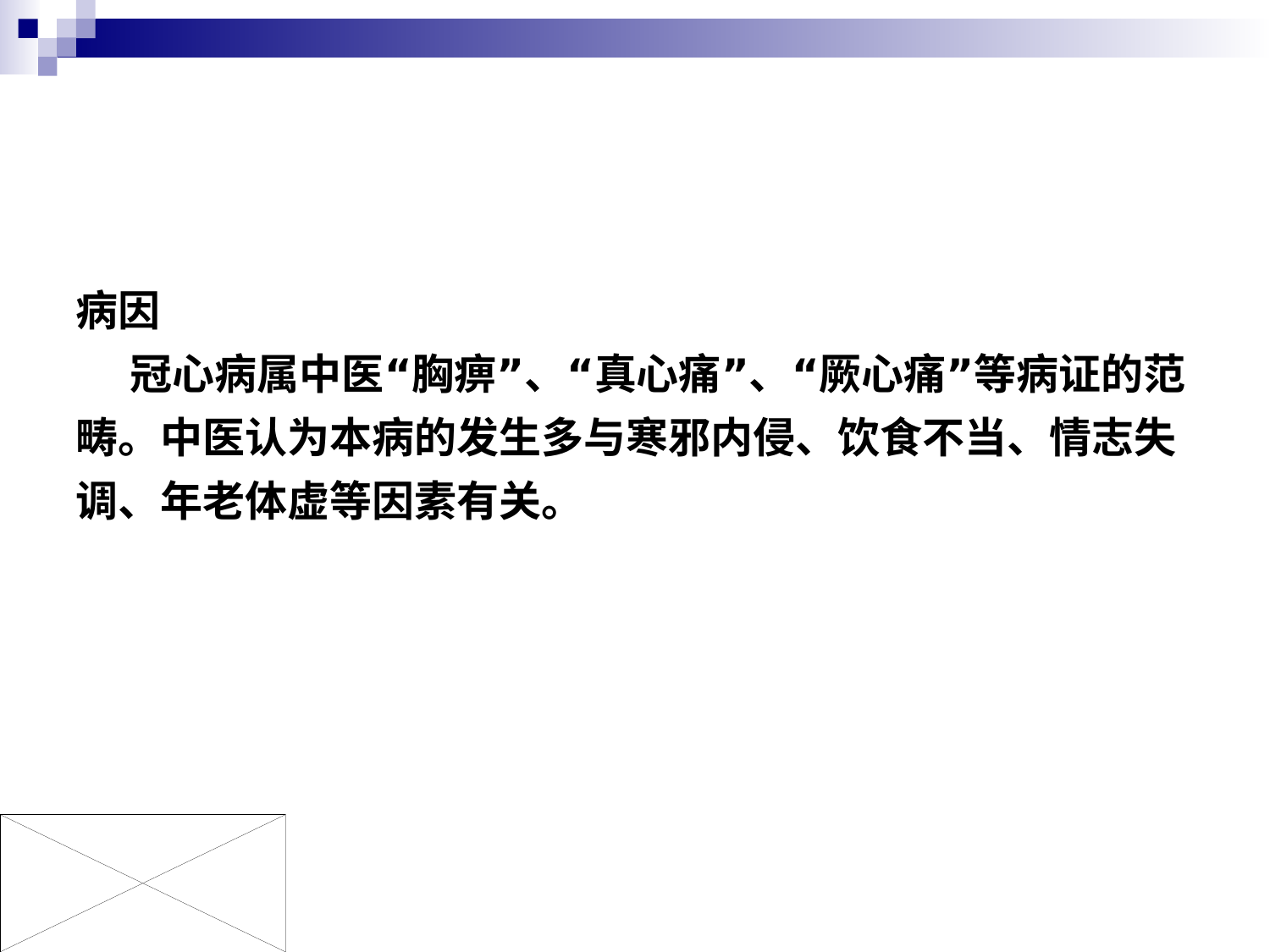

病因
    冠心病属中医“胸痹”、“真心痛”、“厥心痛”等病证的范畴。中医认为本病的发生多与寒邪内侵、饮食不当、情志失调、年老体虚等因素有关。